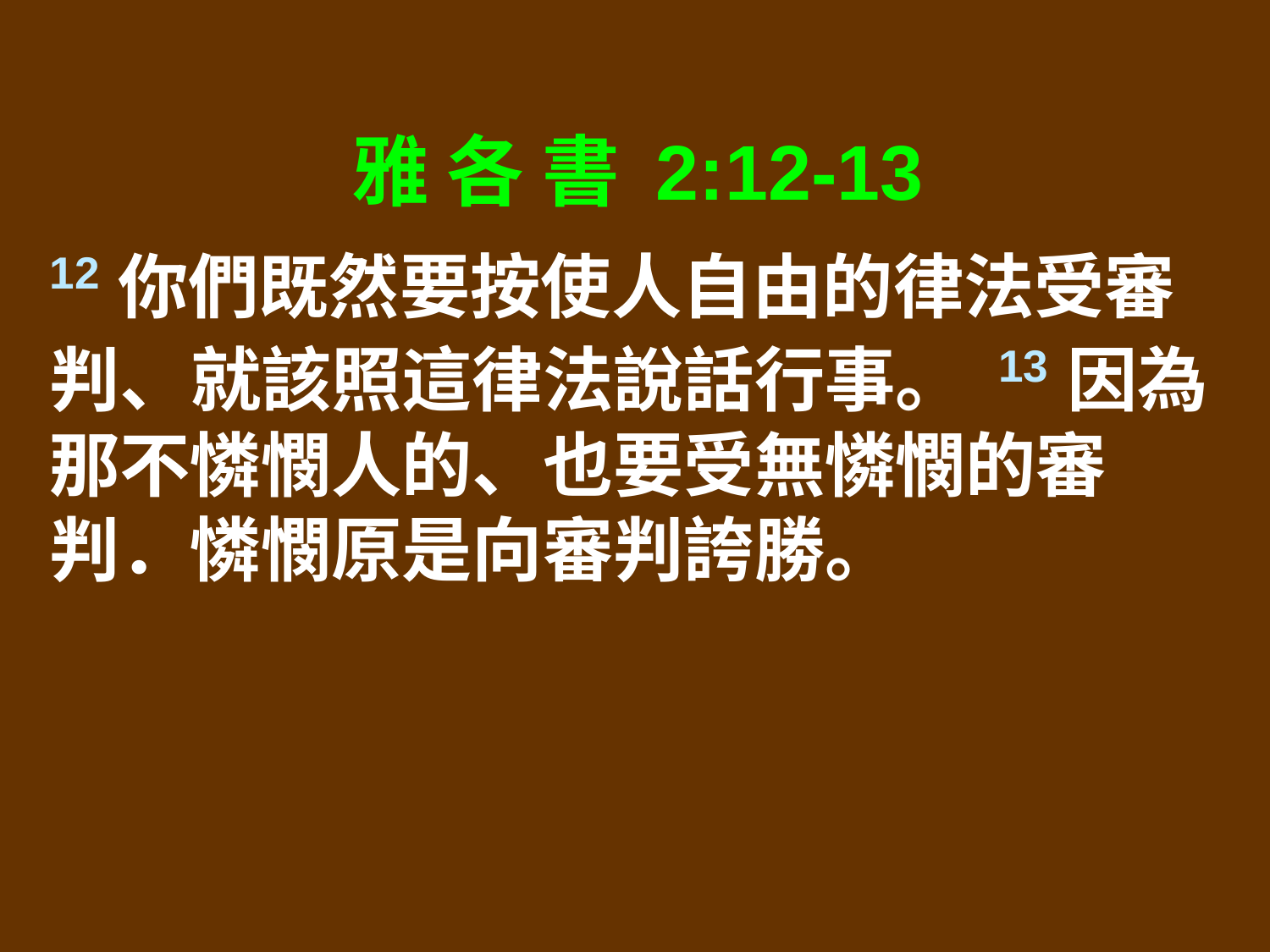

雅 各 書 2:12-13
12你們既然要按使人自由的律法受審判、就該照這律法說話行事。 13因為那不憐憫人的、也要受無憐憫的審判．憐憫原是向審判誇勝。